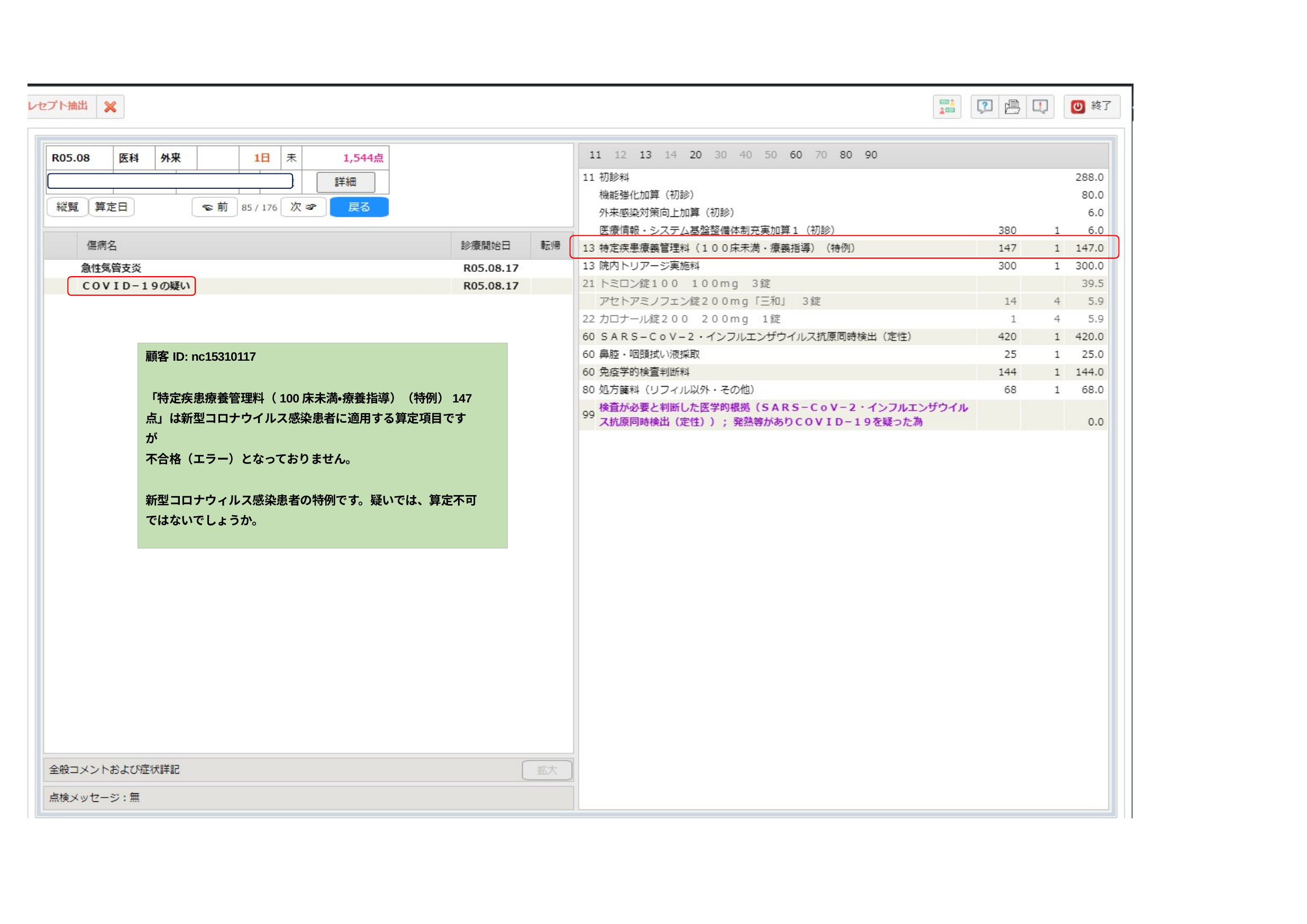

顧客ID: nc15310117

「特定疾患療養管理料（100床未満・療養指導）（特例）147点」は新型コロナウイルス感染患者に適用する算定項目ですが
不合格（エラー）となっておりません。

新型コロナウィルス感染患者の特例です。疑いでは、算定不可ではないでしょうか。